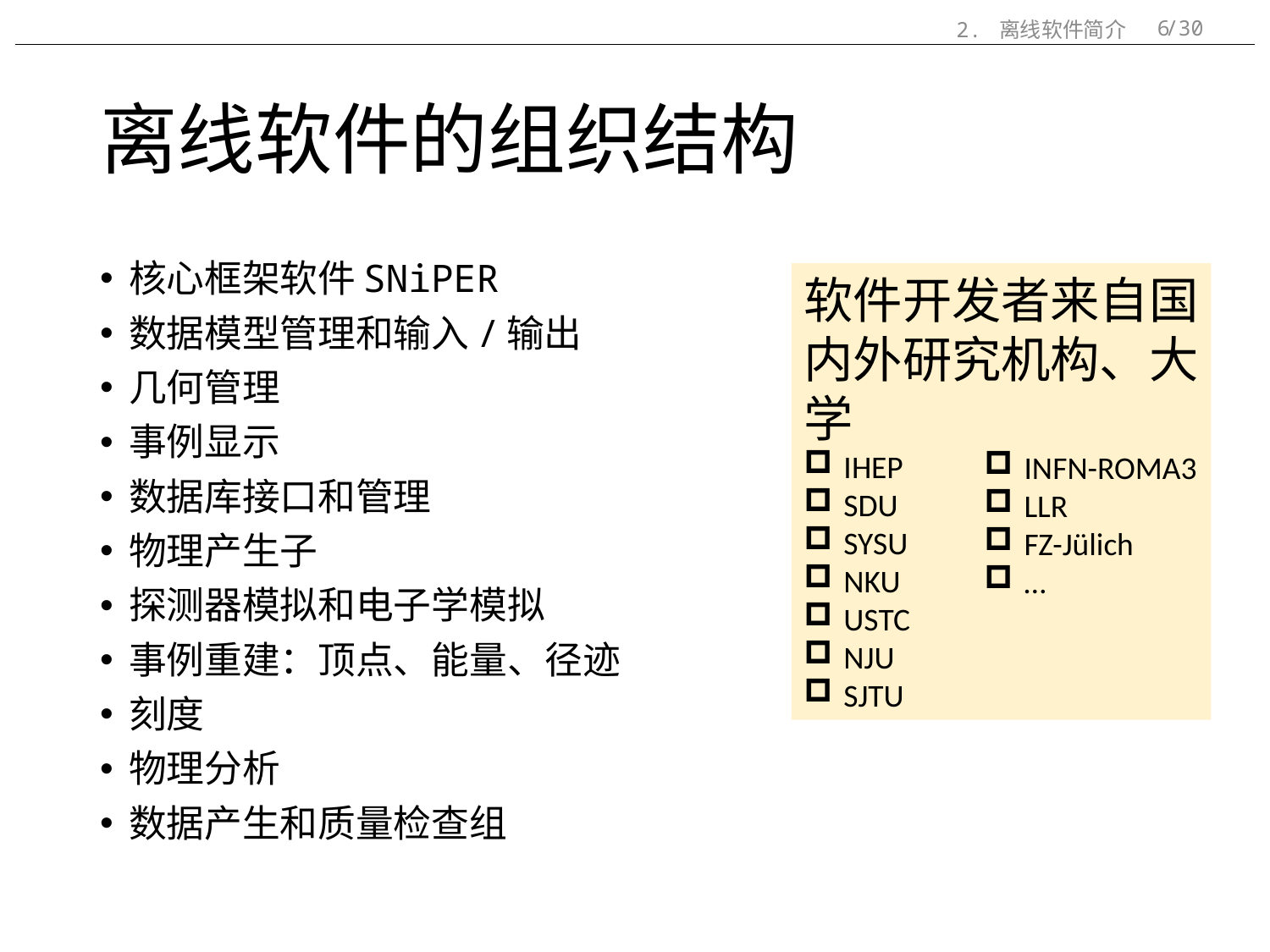

2. 离线软件简介
/30
6
# 离线软件的组织结构
核心框架软件SNiPER
数据模型管理和输入/输出
几何管理
事例显示
数据库接口和管理
物理产生子
探测器模拟和电子学模拟
事例重建：顶点、能量、径迹
刻度
物理分析
数据产生和质量检查组

软件开发者来自国内外研究机构、大学
IHEP
SDU
SYSU
NKU
USTC
NJU
SJTU
INFN-ROMA3
LLR
FZ-Jülich
…